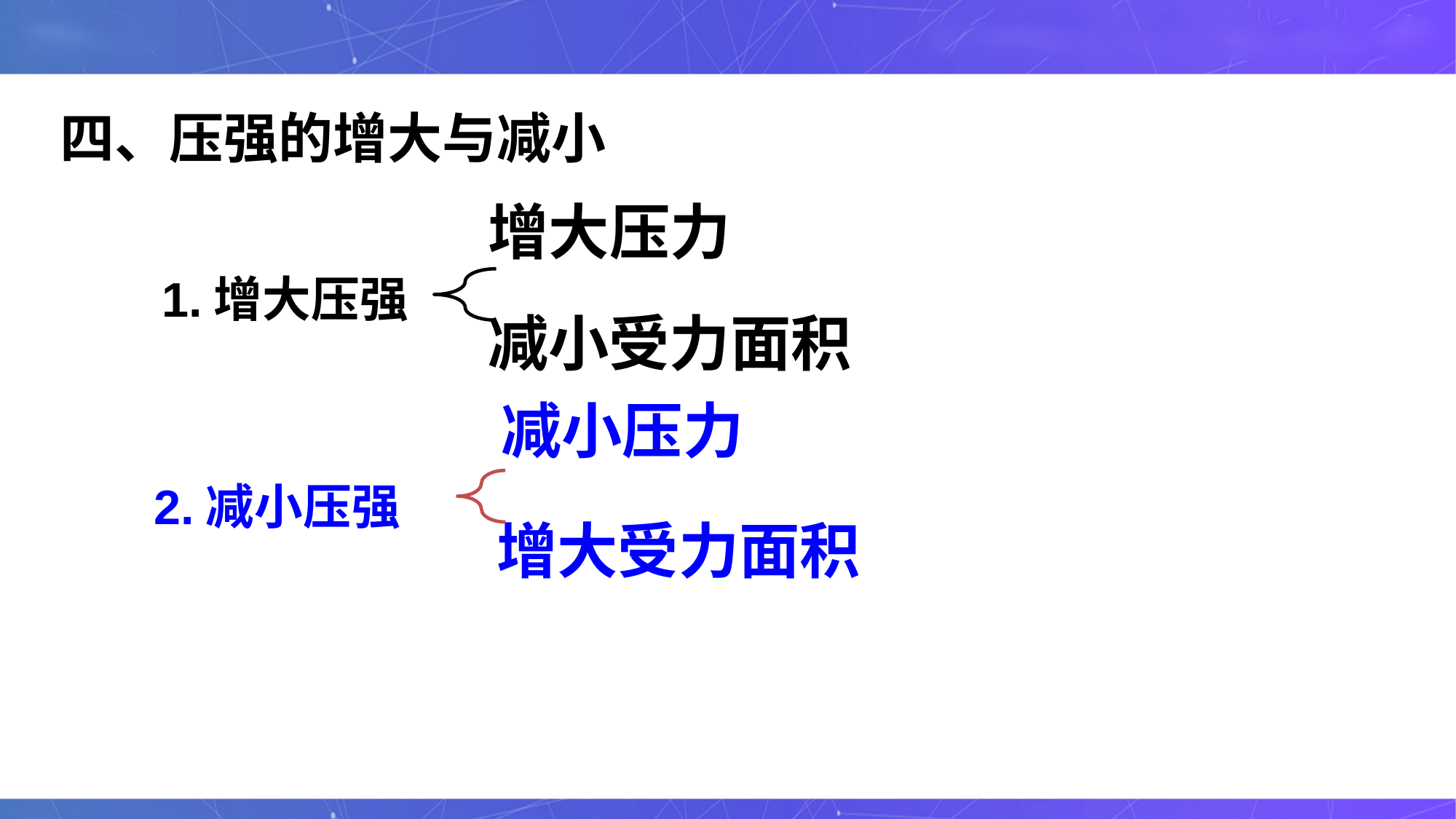

四、压强的增大与减小
增大压力
1.增大压强

减小受力面积
减小压力
2.减小压强

增大受力面积